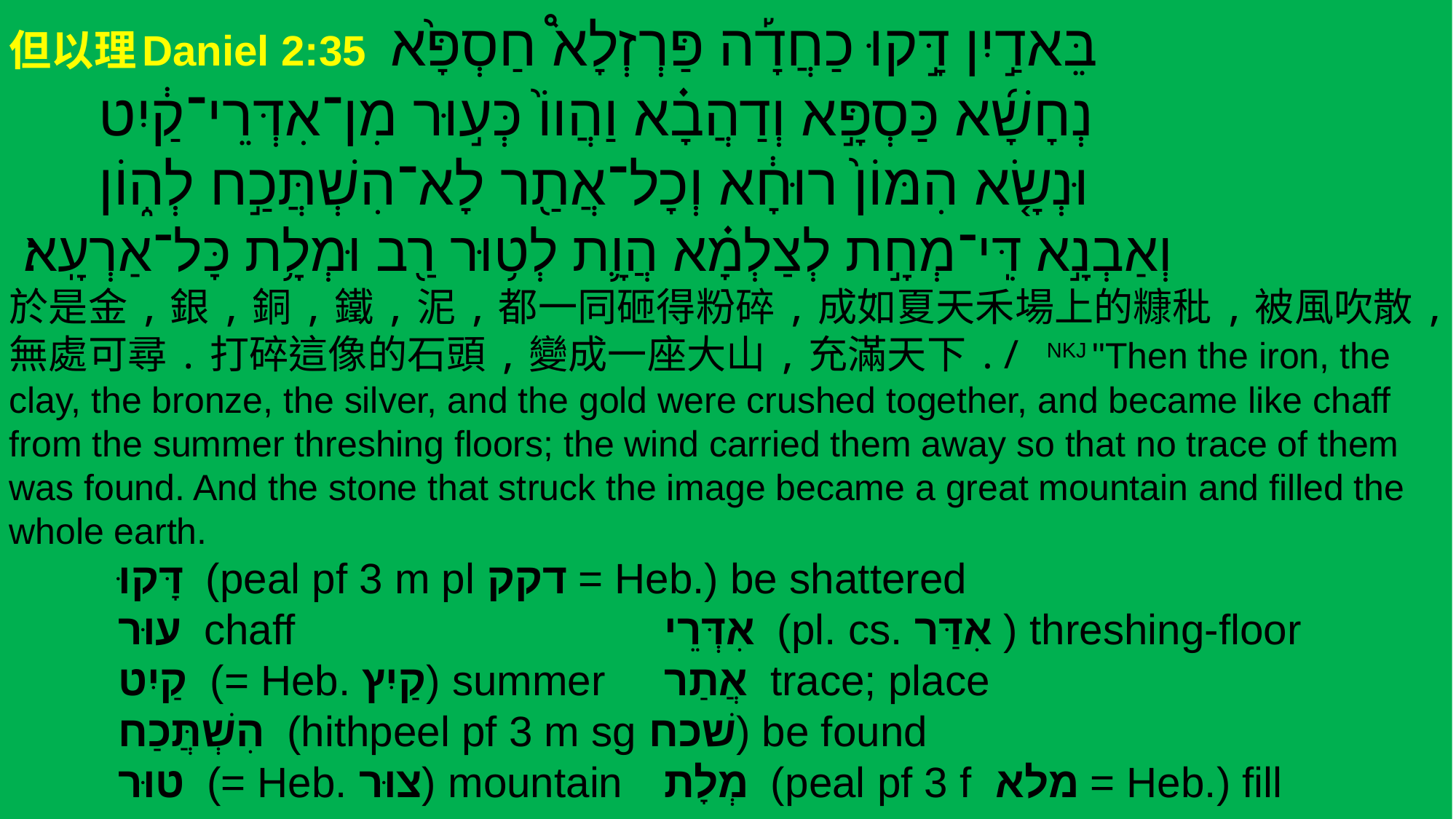

但以理 Daniel 2:35  ‎בֵּאדַ֣יִן דָּ֣קוּ כַחֲדָ֡ה פַּרְזְלָא֩ חַסְפָּ֙א
      נְחָשָׁ֜א כַּסְפָּ֣א וְדַהֲבָ֗א וַהֲווֹ֙ כְּע֣וּר מִן־אִדְּרֵי־קַ֔יִט
      וּנְשָׂ֤א הִמּוֹן֙ רוּחָ֔א וְכָל־אֲתַ֖ר לָא־הִשְׁתֲּכַ֣ח לְה֑וֹן
 וְאַבְנָ֣א דִּֽי־מְחָ֣ת לְצַלְמָ֗א הֲוָ֛ת לְט֥וּר רַ֖ב וּמְלָ֥ת כָּל־אַרְעָֽא׃
於是金,銀,銅,鐵,泥,都一同砸得粉碎,成如夏天禾場上的糠秕,被風吹散,無處可尋.打碎這像的石頭,變成一座大山,充滿天下./ NKJ "Then the iron, the clay, the bronze, the silver, and the gold were crushed together, and became like chaff from the summer threshing floors; the wind carried them away so that no trace of them was found. And the stone that struck the image became a great mountain and filled the whole earth.
	דָּקוּ  (peal pf 3 m pl דקק = Heb.) be shattered
	עוּר  chaff				אִדְּרֵי  (pl. cs. אִדַּר ) threshing-floor
	קַיִט  (= Heb. קַיִץ) summer	אֲתַר  trace; place
	הִשְׁתֲּכַח  (hithpeel pf 3 m sg שׁכח) be found
	טוּר  (= Heb. צוּר) mountain	מְלָת  (peal pf 3 f  מלא = Heb.) fill